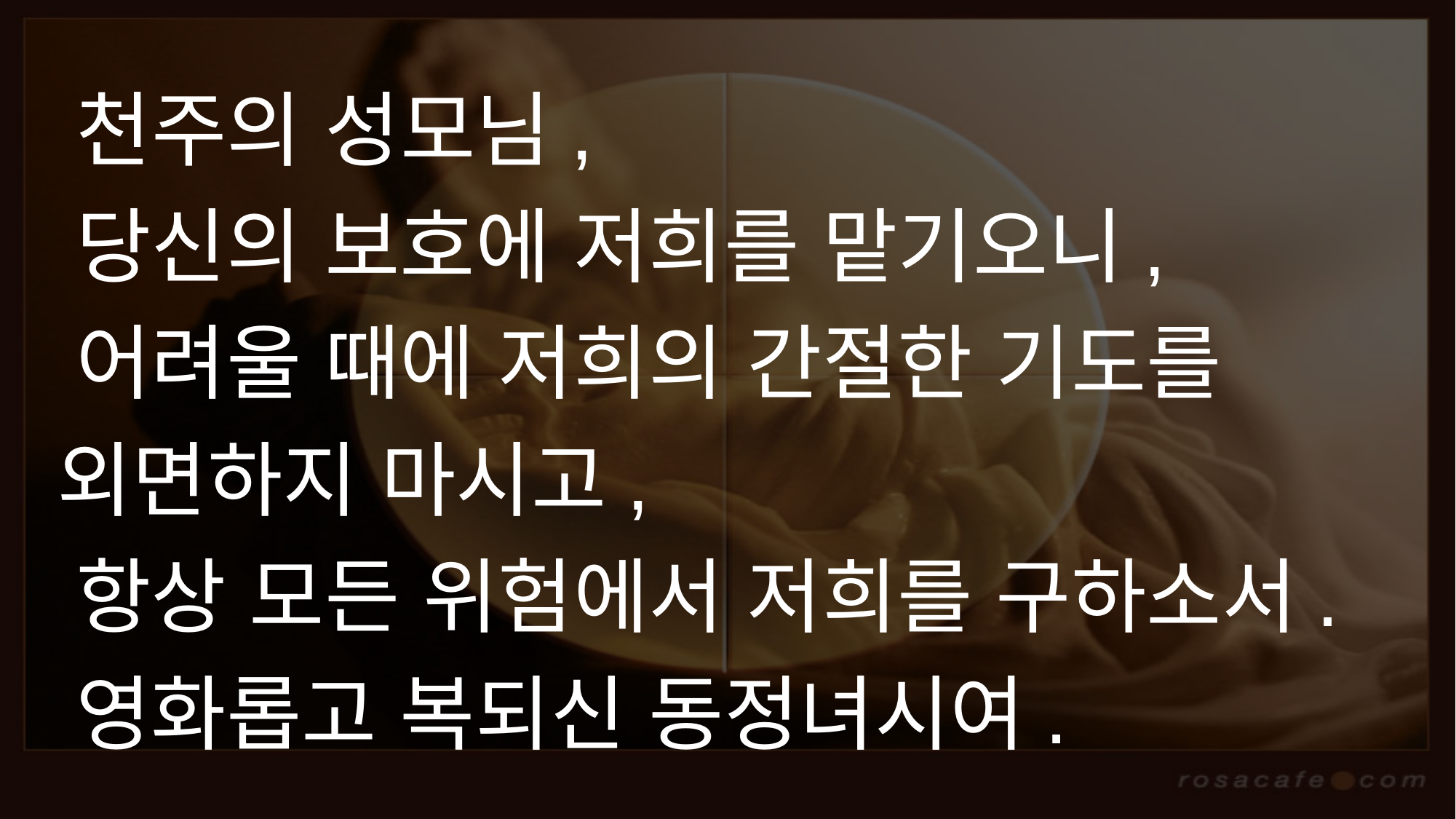

# 천주의 성모님, 당신의 보호에 저희를 맡기오니, 어려울 때에 저희의 간절한 기도를 외면하지 마시고, 항상 모든 위험에서 저희를 구하소서. 영화롭고 복되신 동정녀시여.